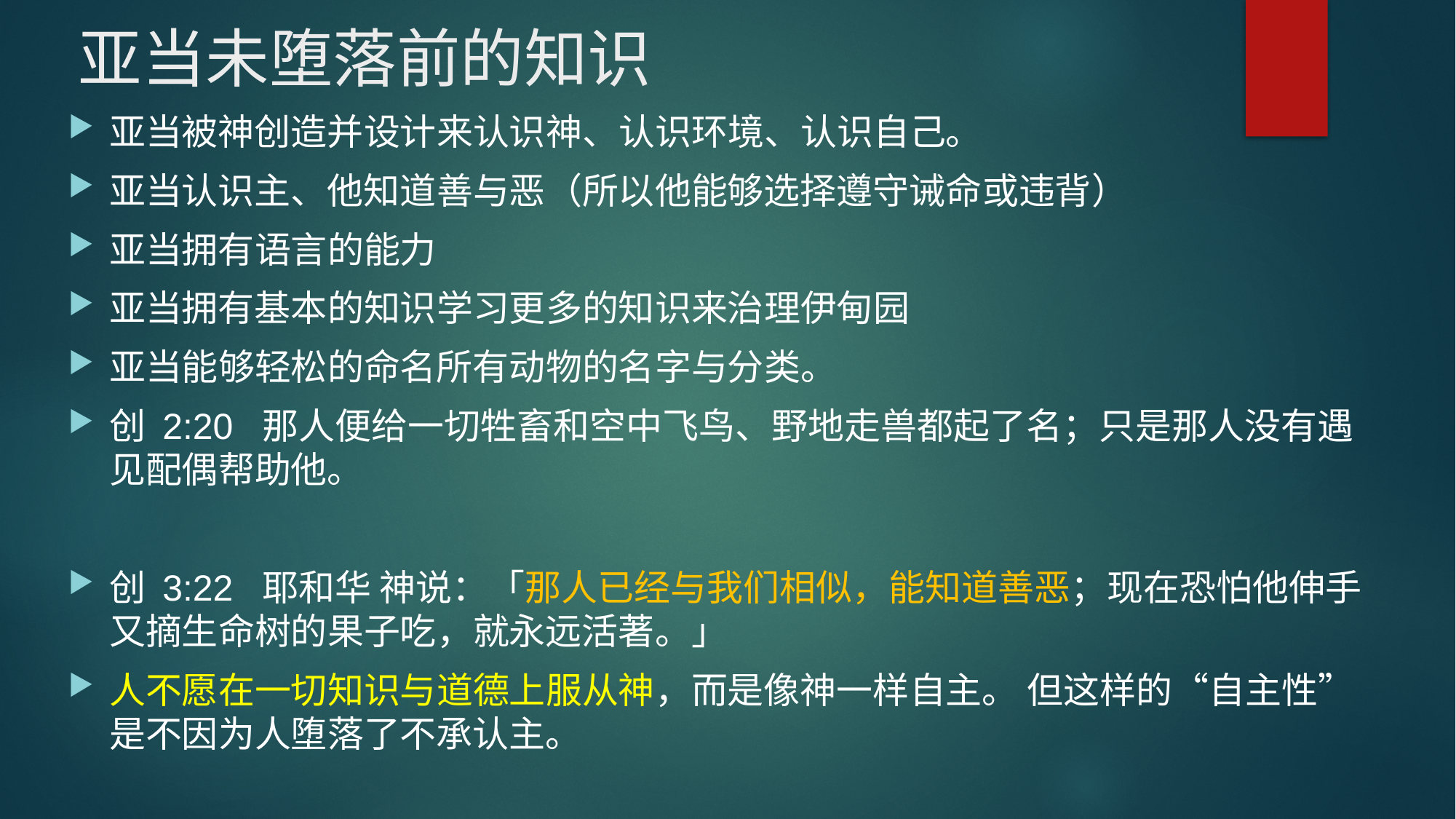

# 亚当未堕落前的知识
亚当被神创造并设计来认识神、认识环境、认识自己。
亚当认识主、他知道善与恶（所以他能够选择遵守诫命或违背）
亚当拥有语言的能力
亚当拥有基本的知识学习更多的知识来治理伊甸园
亚当能够轻松的命名所有动物的名字与分类。
创 2:20  那人便给一切牲畜和空中飞鸟、野地走兽都起了名；只是那人没有遇见配偶帮助他。

创 3:22  耶和华 神说：「那人已经与我们相似，能知道善恶；现在恐怕他伸手又摘生命树的果子吃，就永远活著。」
人不愿在一切知识与道德上服从神，而是像神一样自主。 但这样的“自主性”是不因为人堕落了不承认主。